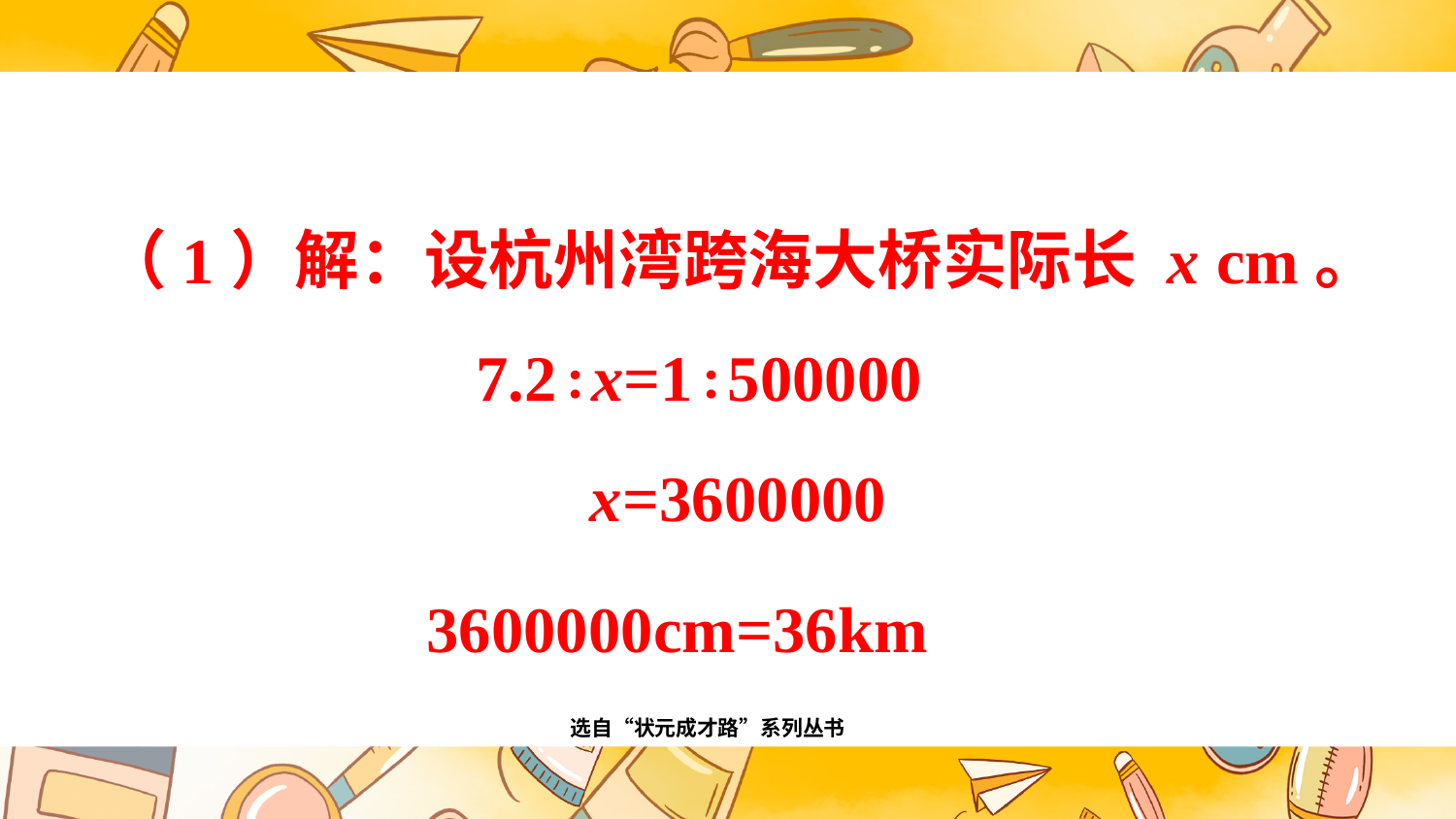

（1）解：设杭州湾跨海大桥实际长 x cm。
7.2∶x=1∶500000
x=3600000
3600000cm=36km
选自“状元成才路”系列丛书